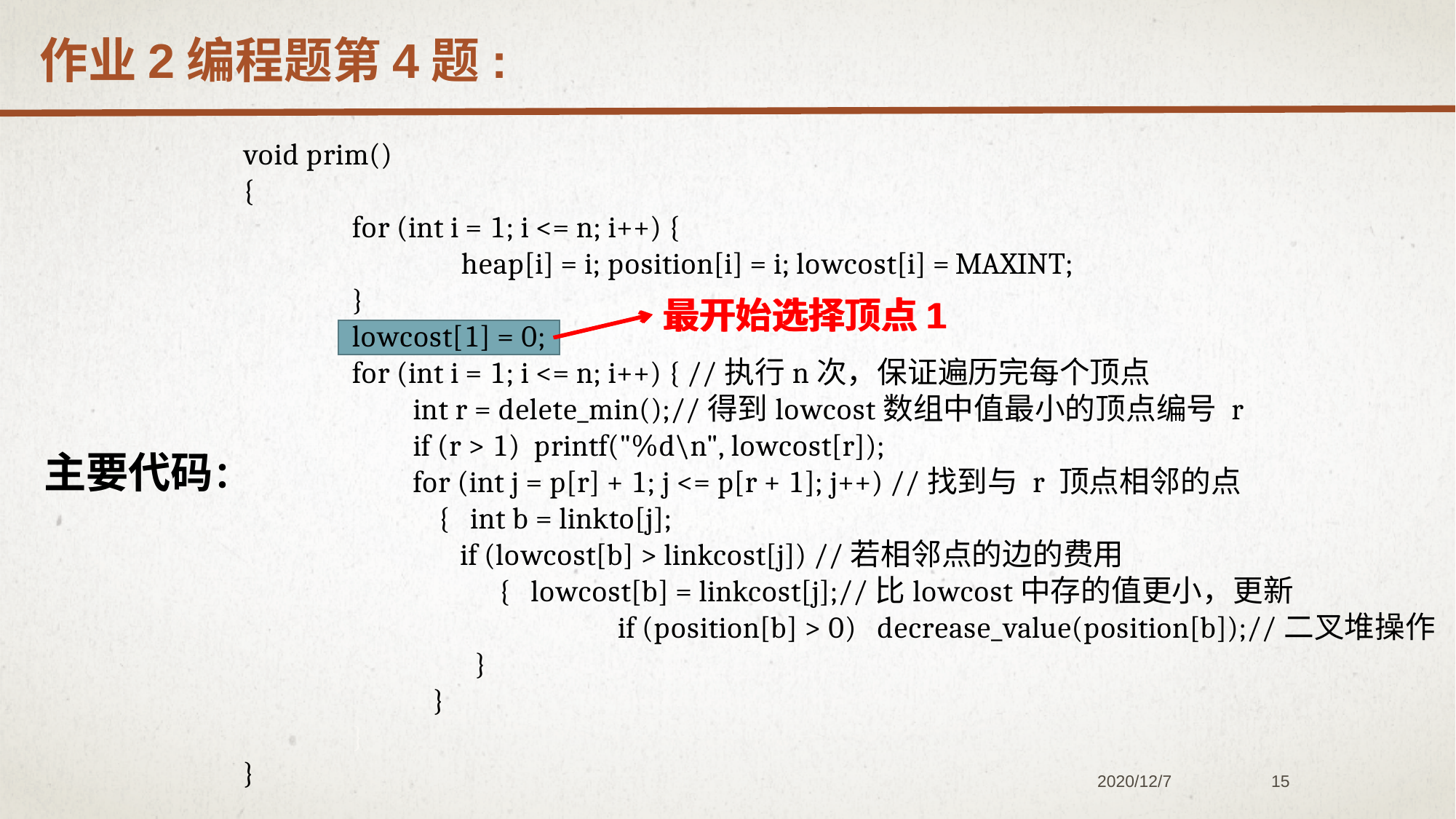

作业2编程题第4题:
void prim()
{
	for (int i = 1; i <= n; i++) {
		heap[i] = i; position[i] = i; lowcost[i] = MAXINT;
	}
	lowcost[1] = 0;
	for (int i = 1; i <= n; i++) { //执行n次，保证遍历完每个顶点
	         int r = delete_min();//得到lowcost数组中值最小的顶点编号 r
	         if (r > 1)  printf("%d\n", lowcost[r]);
	         for (int j = p[r] + 1; j <= p[r + 1]; j++) //找到与 r 顶点相邻的点
                             {   int b = linkto[j];
	                if (lowcost[b] > linkcost[j]) //若相邻点的边的费用
                                      {   lowcost[b] = linkcost[j];//比lowcost中存的值更小，更新
	                  	       if (position[b] > 0)   decrease_value(position[b]);//二叉堆操作
		  }
	            }
	}
}
最开始选择顶点1
最开始选择顶点1

主要代码：
2020/12/7
15